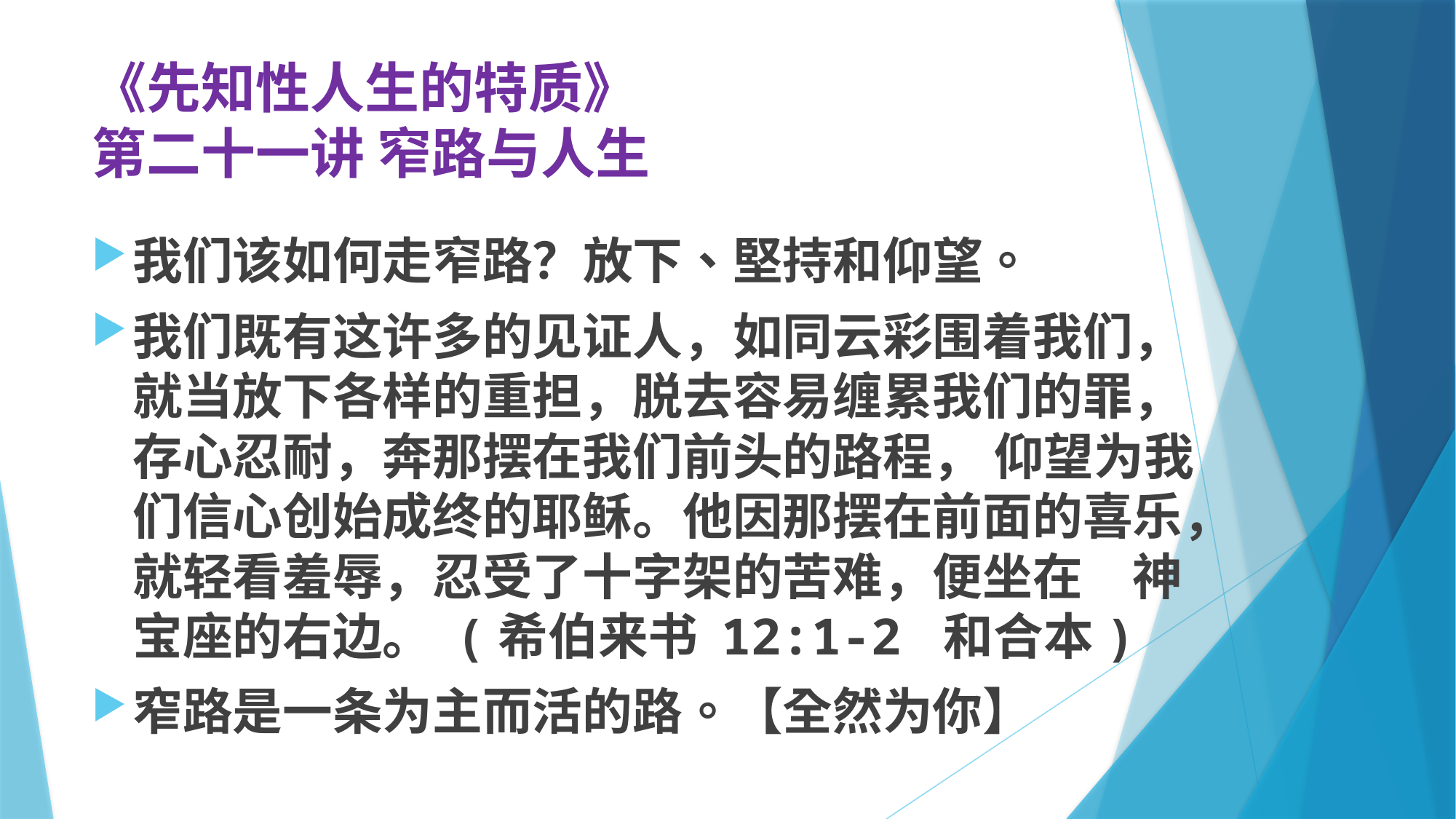

# 《先知性人生的特质》 第二十一讲 窄路与人生
我们该如何走窄路？放下、堅持和仰望。
我们既有这许多的见证人，如同云彩围着我们，就当放下各样的重担，脱去容易缠累我们的罪，存心忍耐，奔那摆在我们前头的路程， 仰望为我们信心创始成终的耶稣。他因那摆在前面的喜乐，就轻看羞辱，忍受了十字架的苦难，便坐在　神宝座的右边。 (希伯来书 12:1-2 和合本)
窄路是一条为主而活的路。【全然为你】